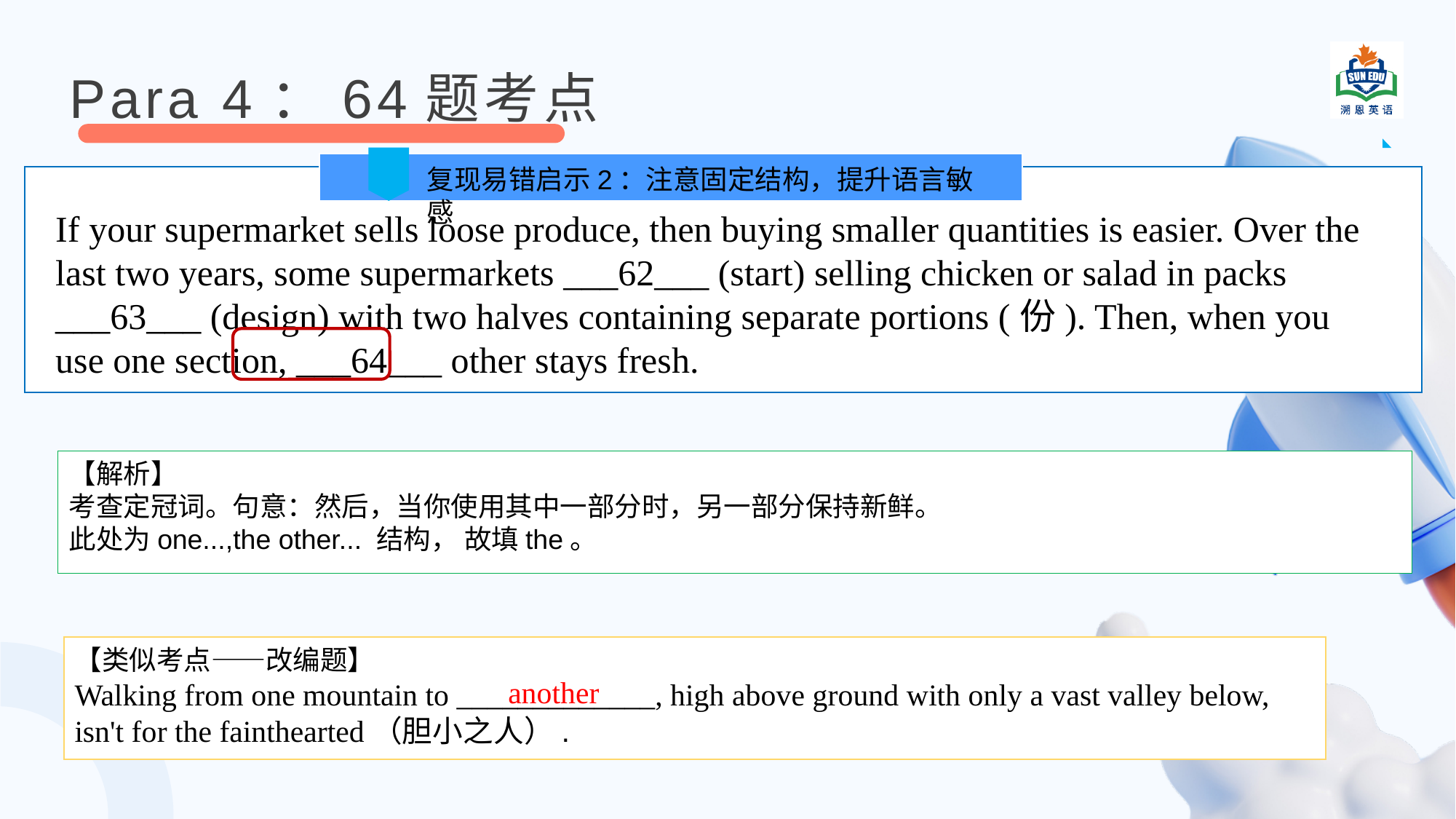

Para 4：64题考点

复现易错启示2：注意固定结构，提升语言敏感
If your supermarket sells loose produce, then buying smaller quantities is easier. Over the last two years, some supermarkets ___62___ (start) selling chicken or salad in packs ___63___ (design) with two halves containing separate portions (份). Then, when you use one section, ___64___ other stays fresh.

【解析】
考查定冠词。句意：然后，当你使用其中一部分时，另一部分保持新鲜。
此处为one...,the other... 结构， 故填the。
【类似考点——改编题】
Walking from one mountain to _____________, high above ground with only a vast valley below, isn't for the fainthearted（胆小之人）.
another